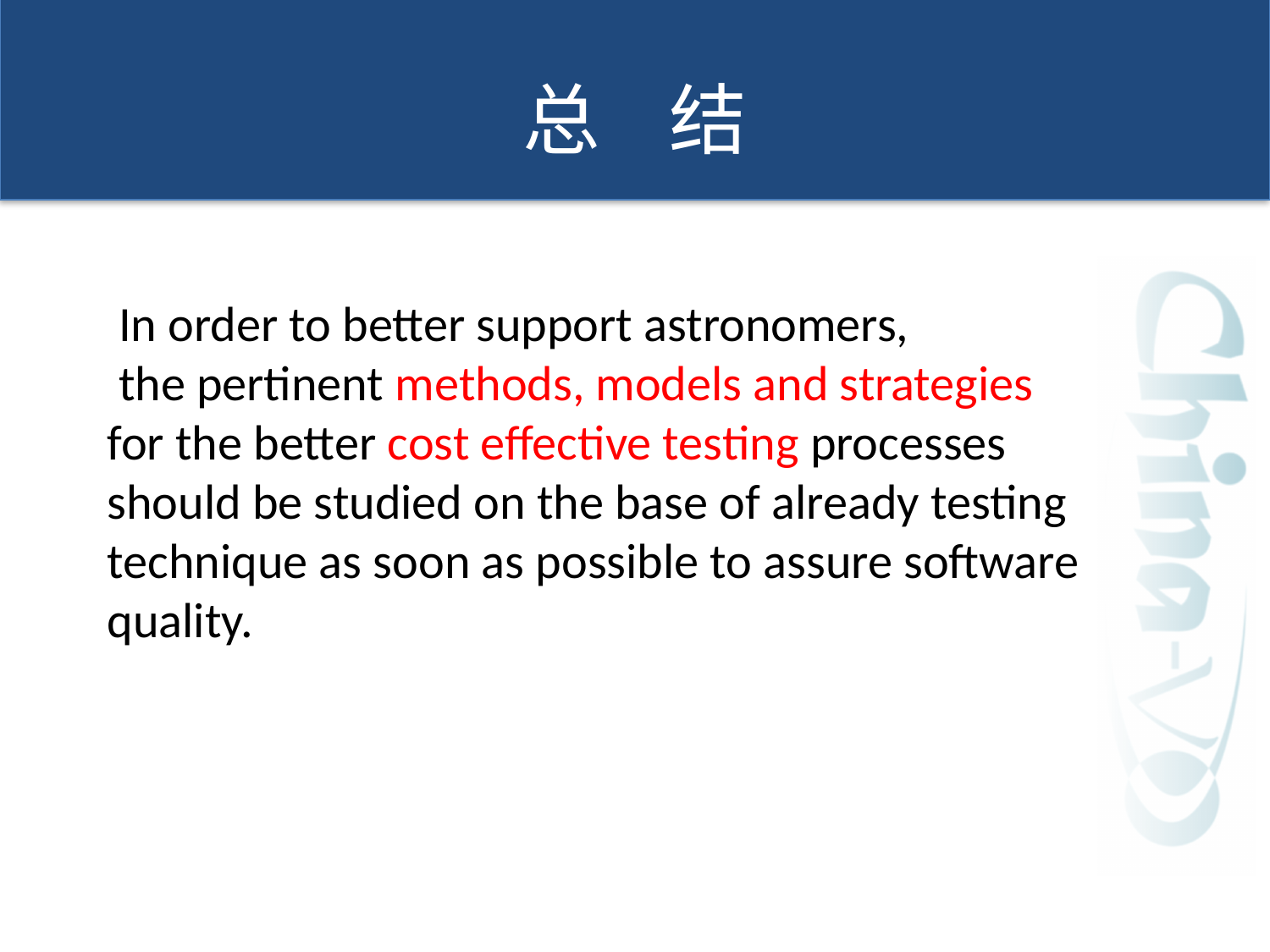

# 总    结
 In order to better support astronomers,
 the pertinent methods, models and strategies for the better cost effective testing processes should be studied on the base of already testing technique as soon as possible to assure software quality.